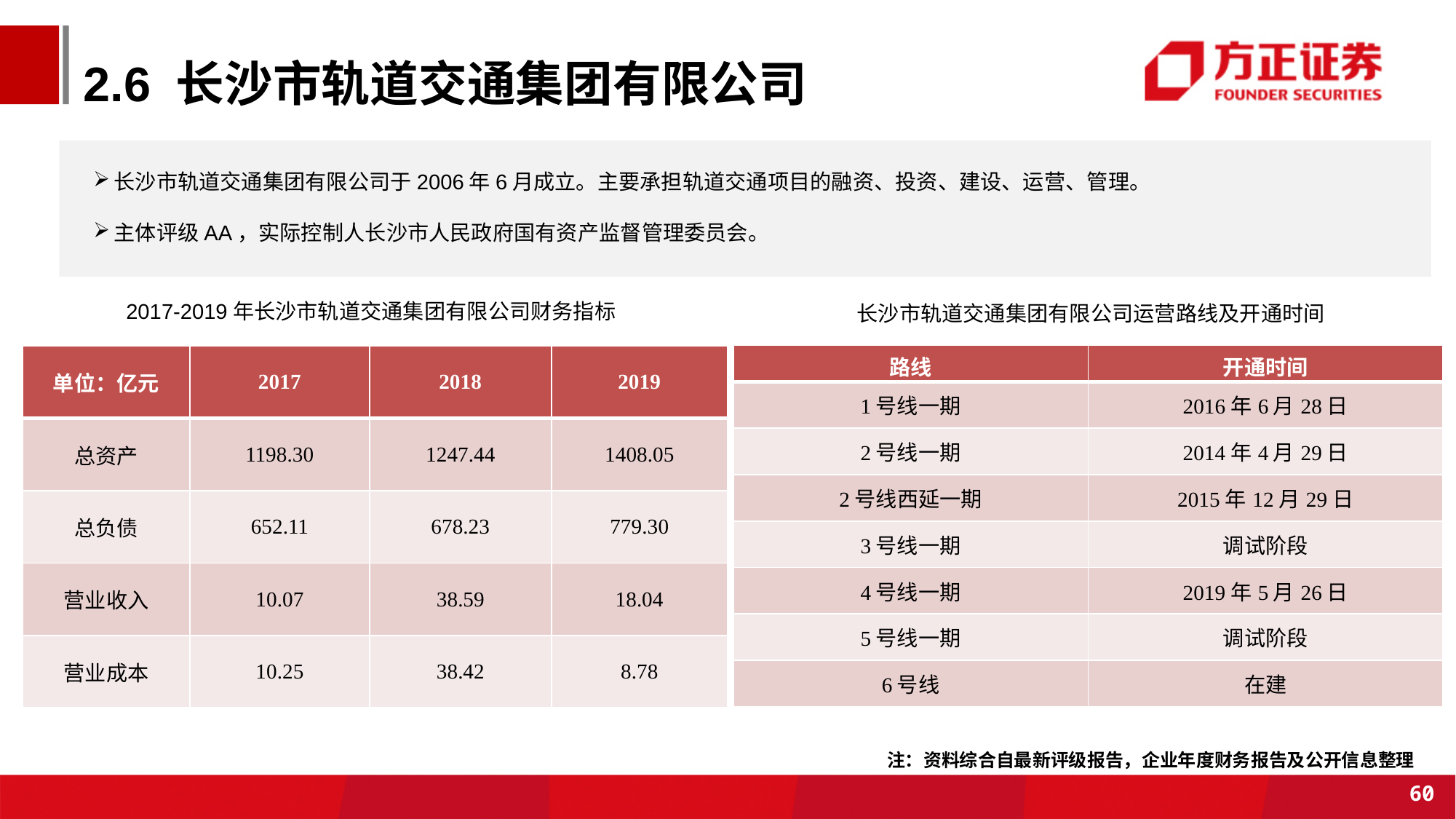

2.6 长沙市轨道交通集团有限公司

长沙市轨道交通集团有限公司于2006年6月成立。主要承担轨道交通项目的融资、投资、建设、运营、管理。
主体评级AA，实际控制人长沙市人民政府国有资产监督管理委员会。

2017-2019年长沙市轨道交通集团有限公司财务指标
长沙市轨道交通集团有限公司运营路线及开通时间
| 路线 | 开通时间 |
| --- | --- |
| 1号线一期 | 2016年6月28日 |
| 2号线一期 | 2014年4月29日 |
| 2号线西延一期 | 2015年12月29日 |
| 3号线一期 | 调试阶段 |
| 4号线一期 | 2019年5月26日 |
| 5号线一期 | 调试阶段 |
| 6号线 | 在建 |
| 单位：亿元 | 2017 | 2018 | 2019 |
| --- | --- | --- | --- |
| 总资产 | 1198.30 | 1247.44 | 1408.05 |
| 总负债 | 652.11 | 678.23 | 779.30 |
| 营业收入 | 10.07 | 38.59 | 18.04 |
| 营业成本 | 10.25 | 38.42 | 8.78 |
注：资料综合自最新评级报告，企业年度财务报告及公开信息整理
60